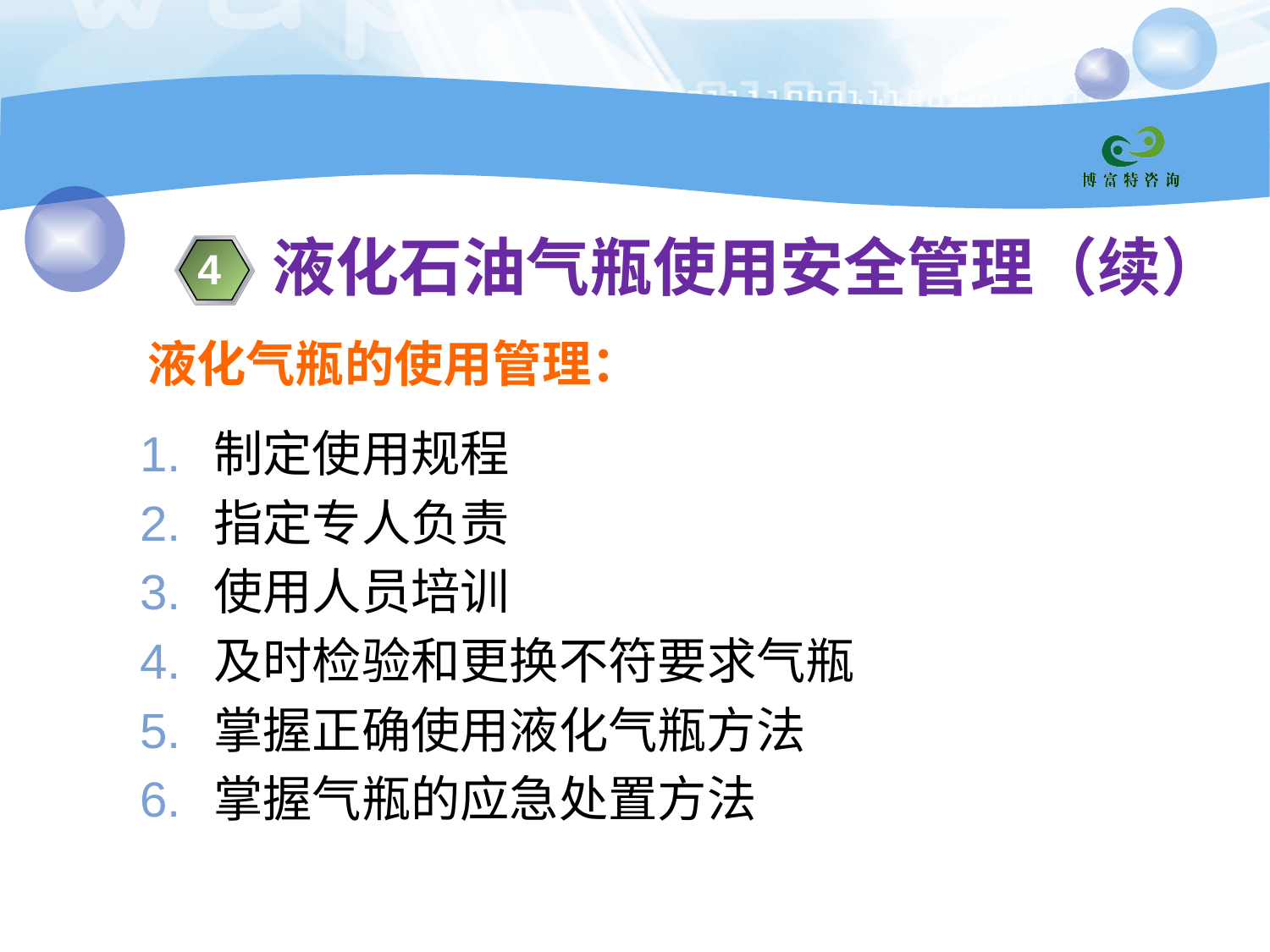

液化石油气瓶使用安全管理（续）

4
液化气瓶的使用管理：
制定使用规程
指定专人负责
使用人员培训
及时检验和更换不符要求气瓶
掌握正确使用液化气瓶方法
掌握气瓶的应急处置方法